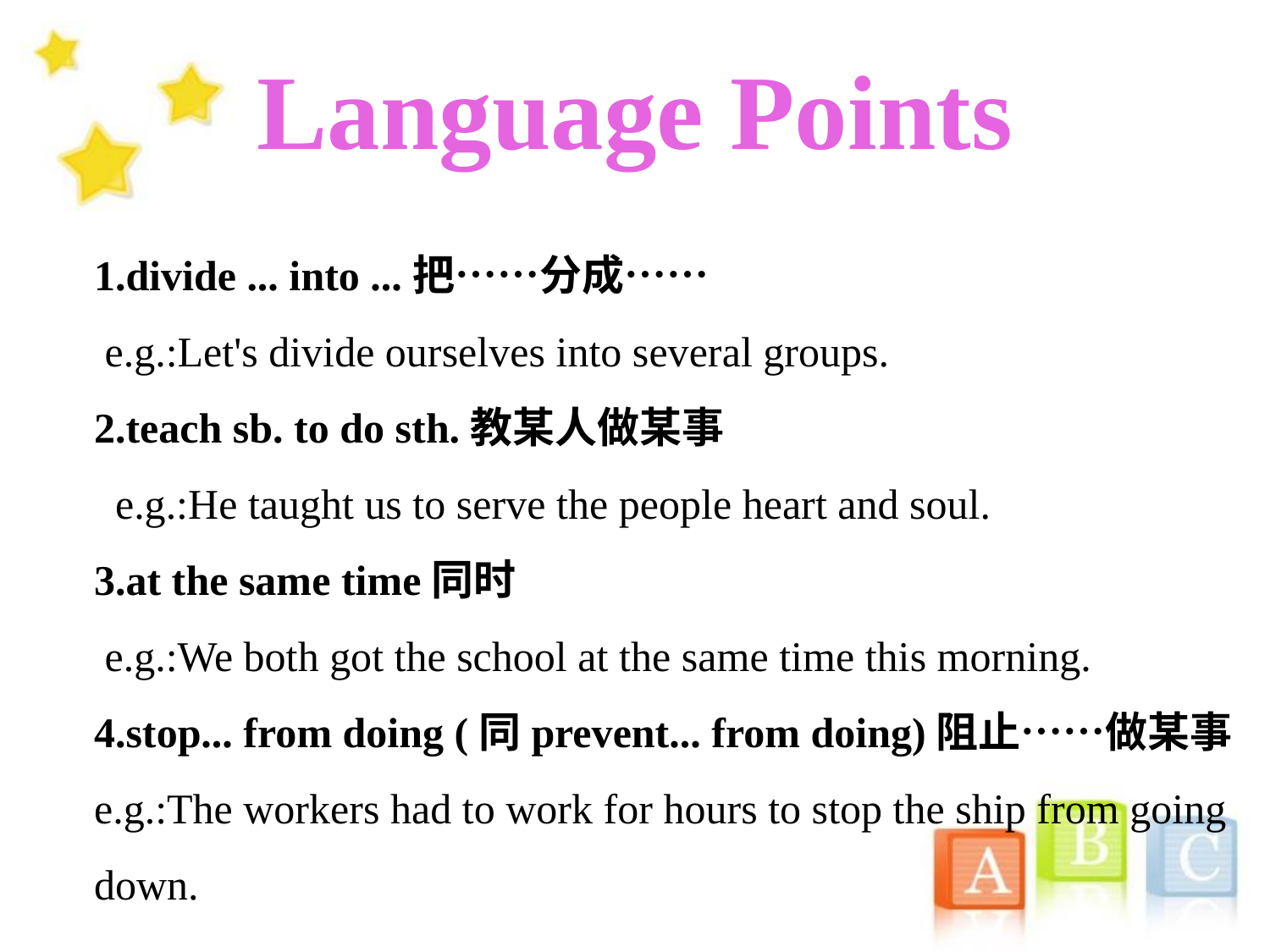

Language Points
1.divide ... into ...把……分成……
 e.g.:Let's divide ourselves into several groups.
2.teach sb. to do sth.教某人做某事
  e.g.:He taught us to serve the people heart and soul.
3.at the same time同时
 e.g.:We both got the school at the same time this morning.
4.stop... from doing (同prevent... from doing)阻止……做某事
e.g.:The workers had to work for hours to stop the ship from going down.